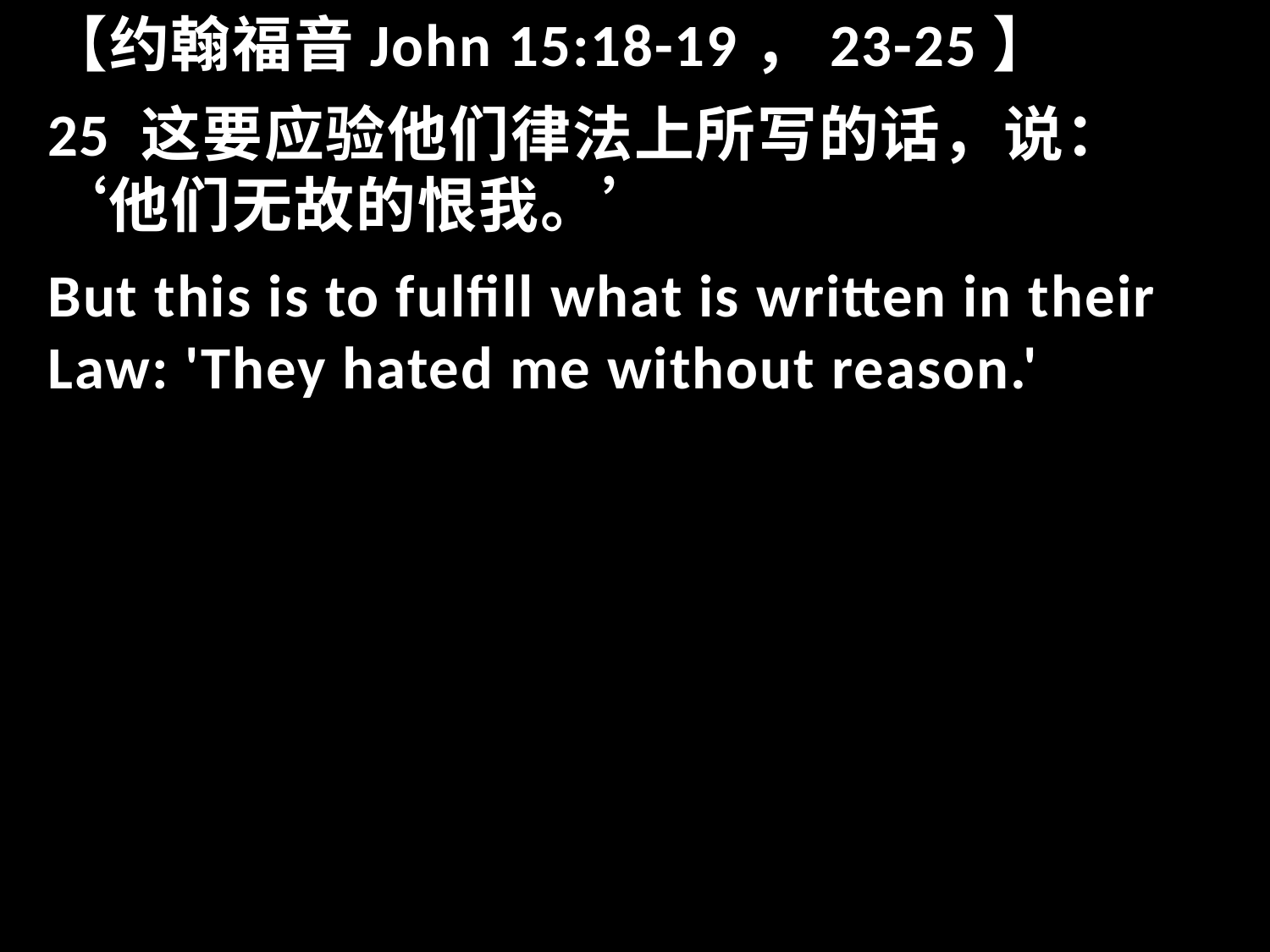

【约翰福音John 15:18-19，23-25】
25 这要应验他们律法上所写的话，说：‘他们无故的恨我。’
But this is to fulfill what is written in their Law: 'They hated me without reason.'